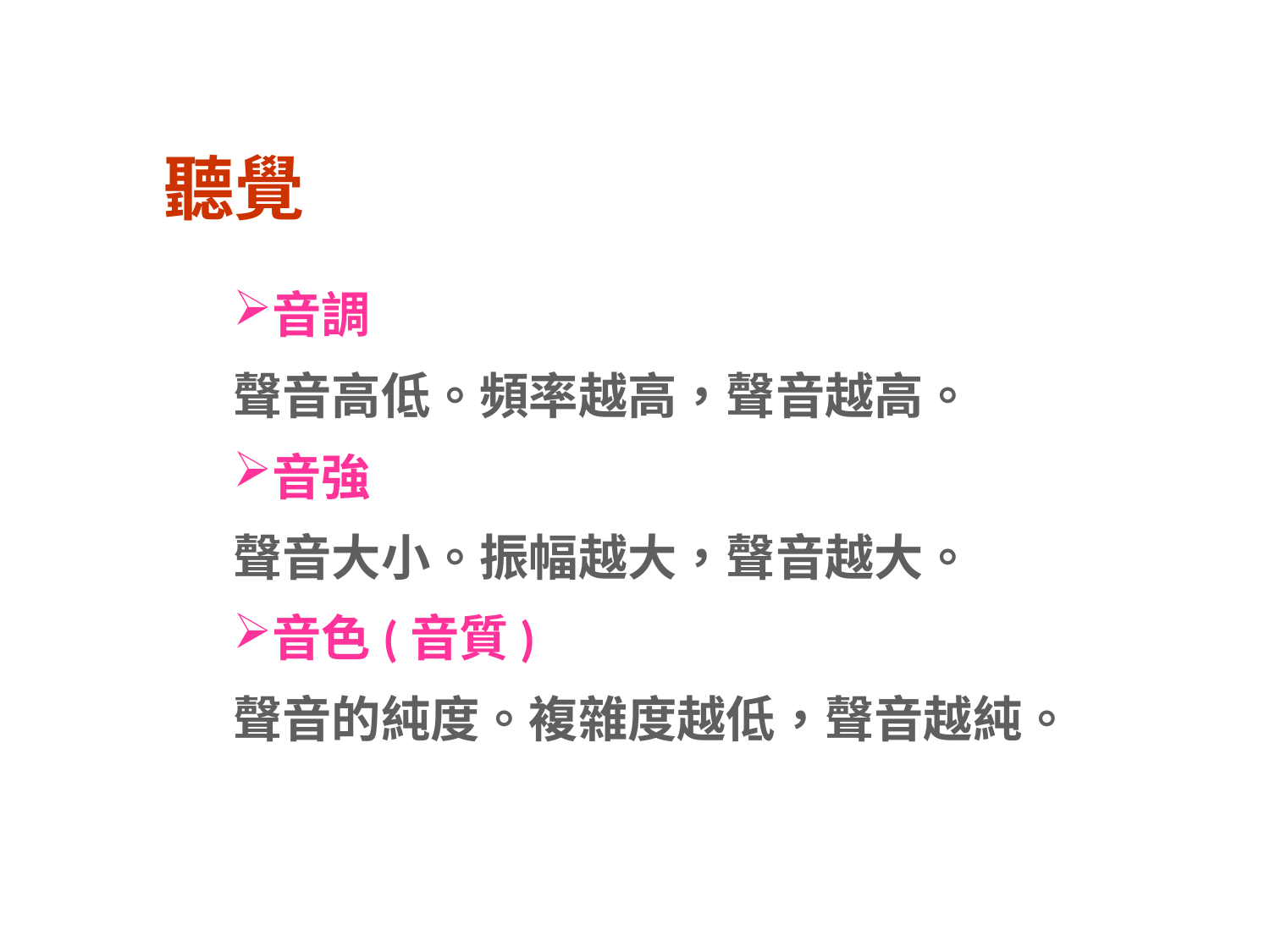

聽覺

音調
聲音高低。頻率越高，聲音越高。
音強
聲音大小。振幅越大，聲音越大。
音色(音質)
聲音的純度。複雜度越低，聲音越純。